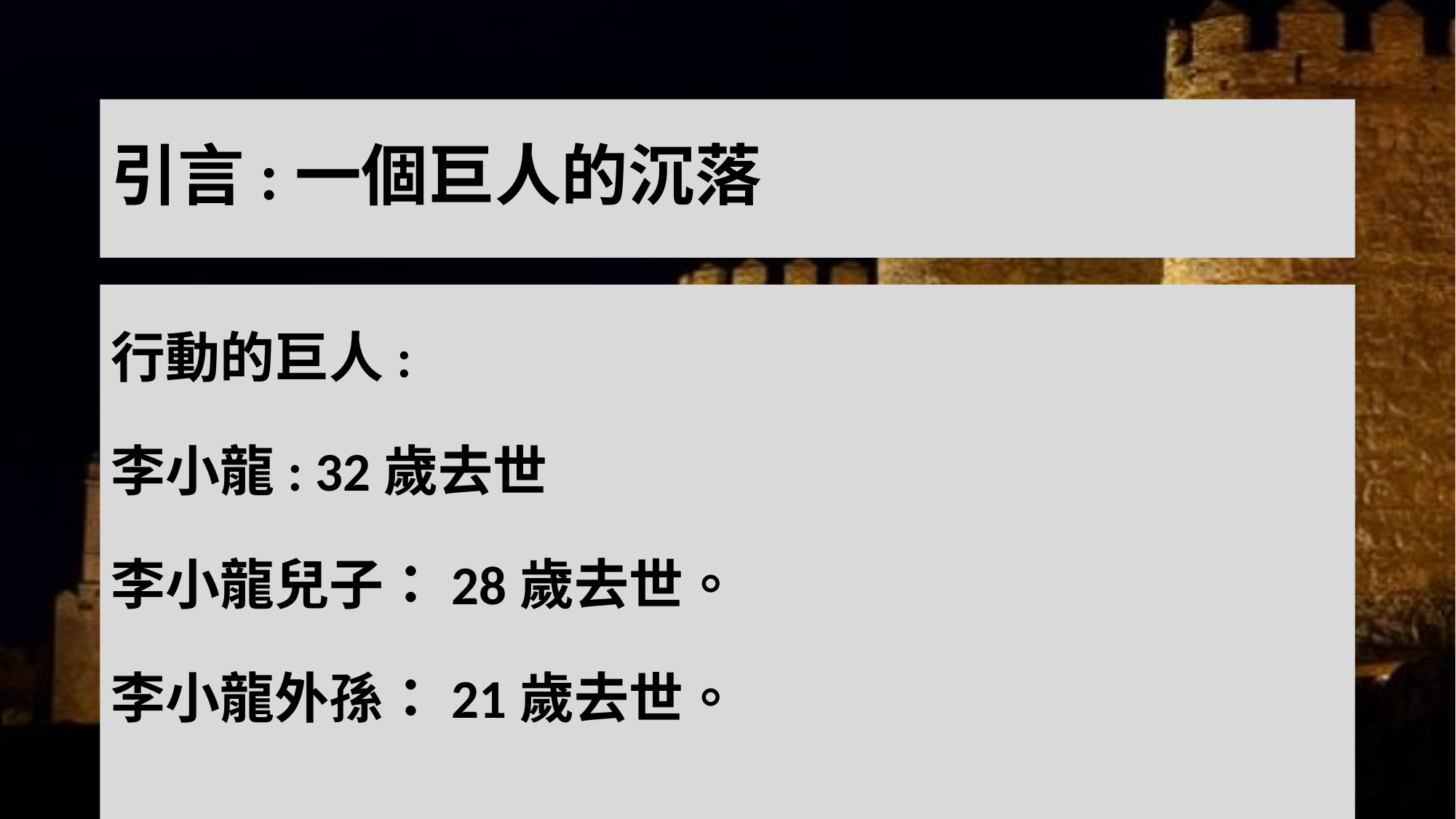

# 引言:一個巨人的沉落
行動的巨人:
李小龍: 32歲去世
李小龍兒子：28歲去世。
李小龍外孫：21歲去世。